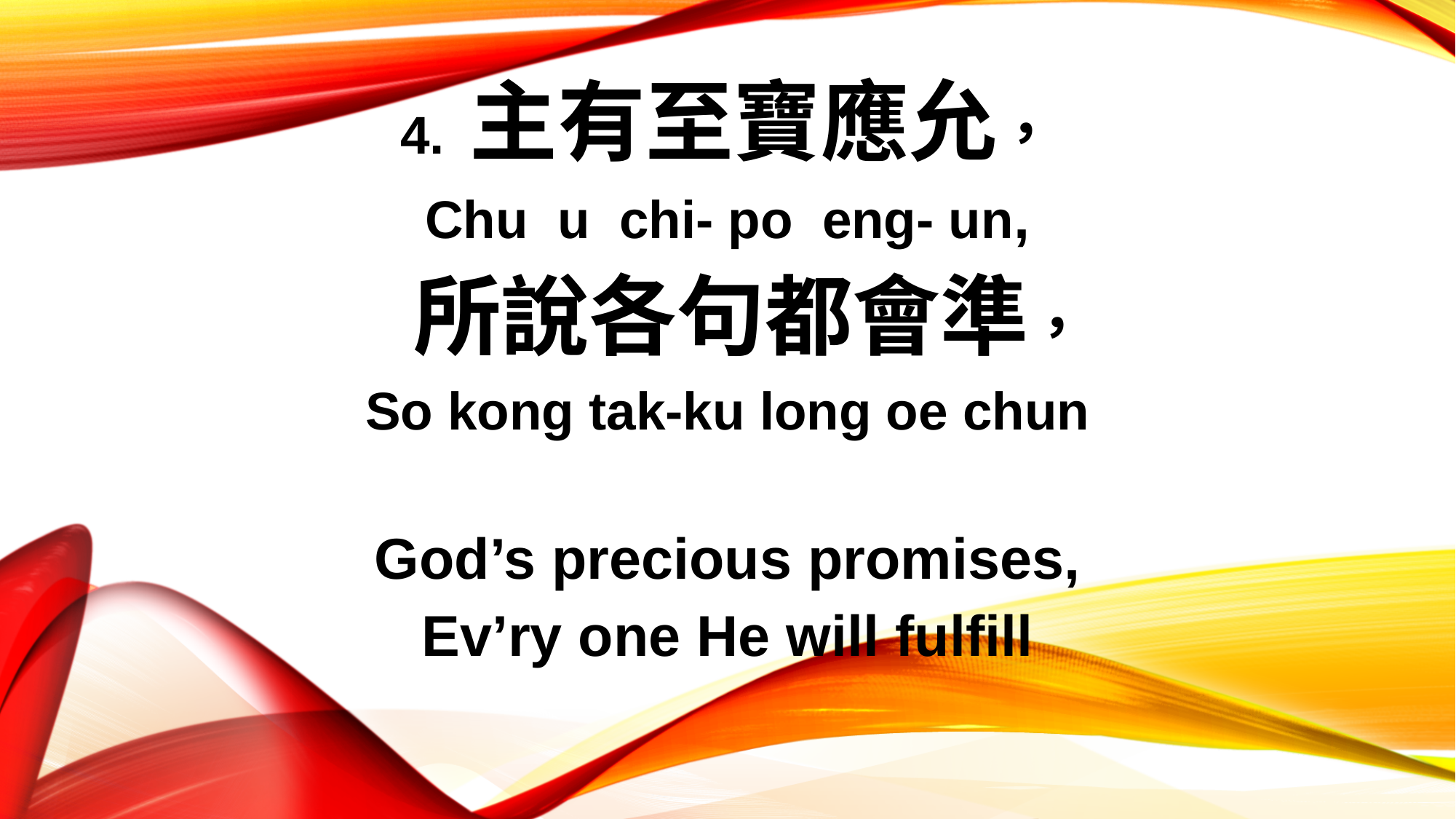

4. 主有至寶應允，
Chu  u  chi- po  eng- un,
 所說各句都會準，
So kong tak-ku long oe chun

God’s precious promises,
Ev’ry one He will fulfill